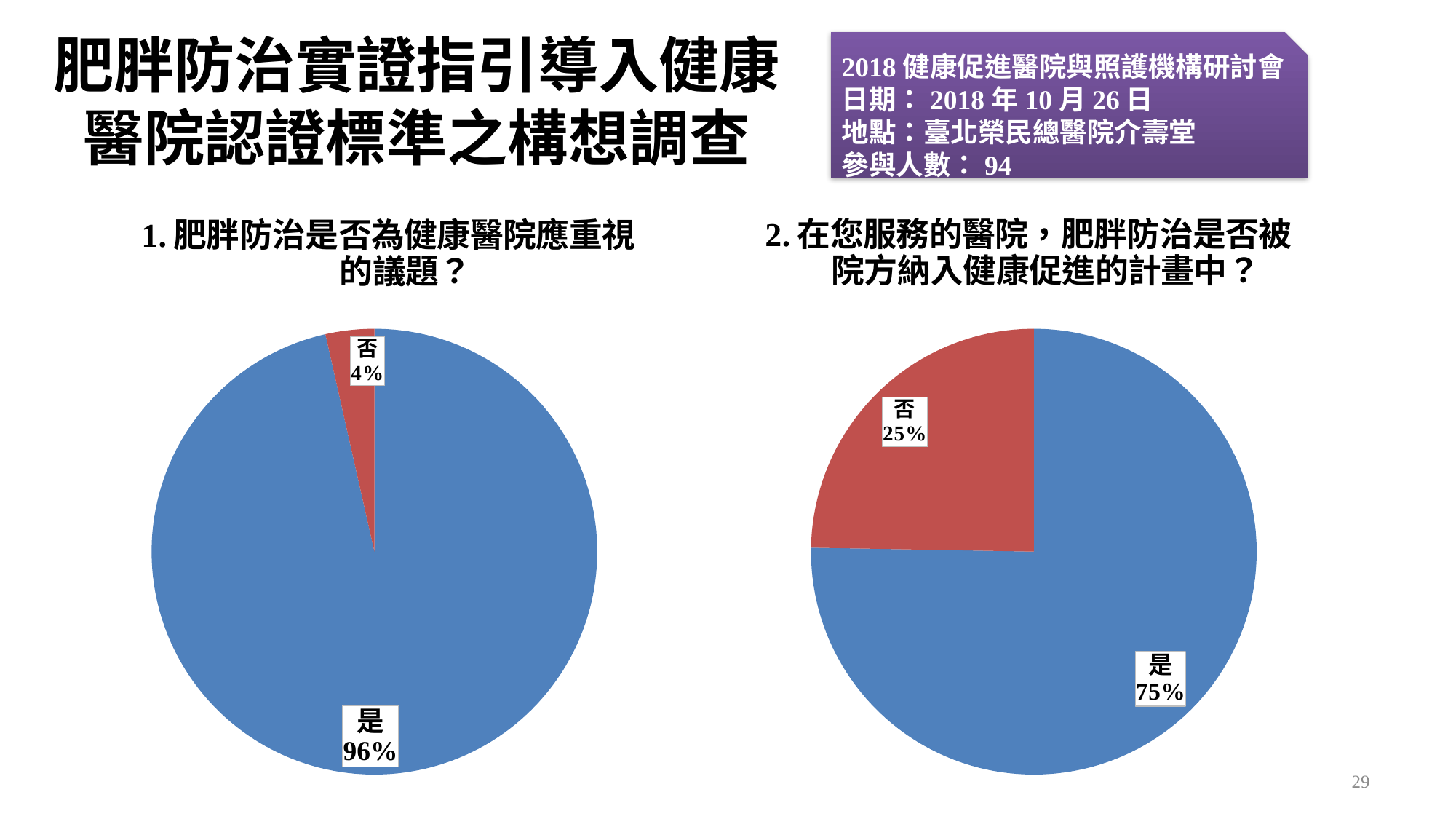

# 肥胖防治實證指引導入健康醫院認證標準之構想調查
2018健康促進醫院與照護機構研討會
日期：2018年10月26日
地點：臺北榮民總醫院介壽堂
參與人數：94

### Chart: 1.肥胖防治是否為健康醫院應重視
   的議題？

| Category |  |
|---|---|
| 是 | 0.9647058823529412 |
| 否 | 0.03529411764705882 |

### Chart: 2.在您服務的醫院，肥胖防治是否被
   院方納入健康促進的計畫中？

| Category |  |
|---|---|
| 是 | 0.7528089887640449 |
| 否 | 0.24719101123595505 |
29